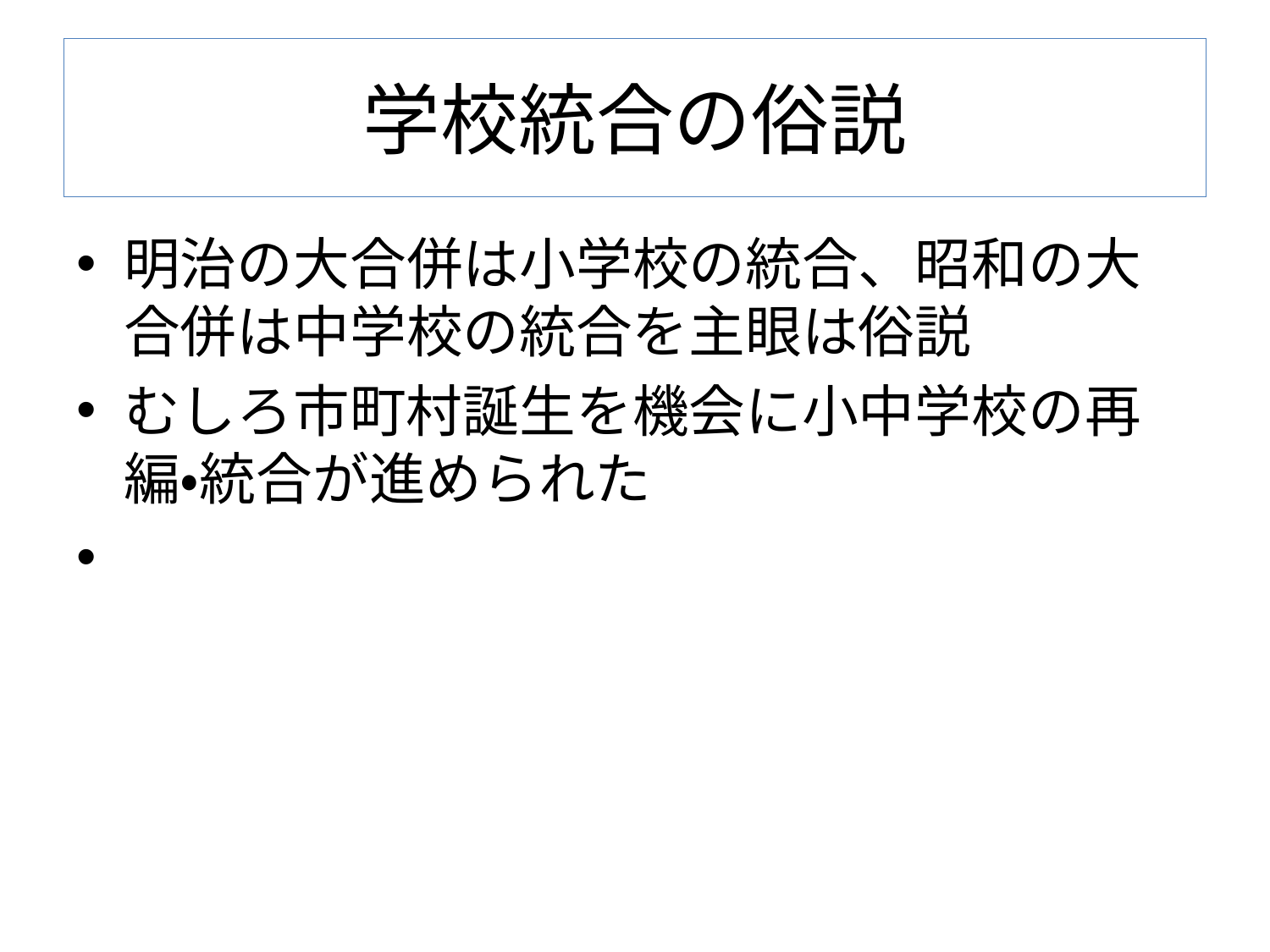

# 学校統合の俗説
明治の大合併は小学校の統合、昭和の大合併は中学校の統合を主眼は俗説
むしろ市町村誕生を機会に小中学校の再編・統合が進められた